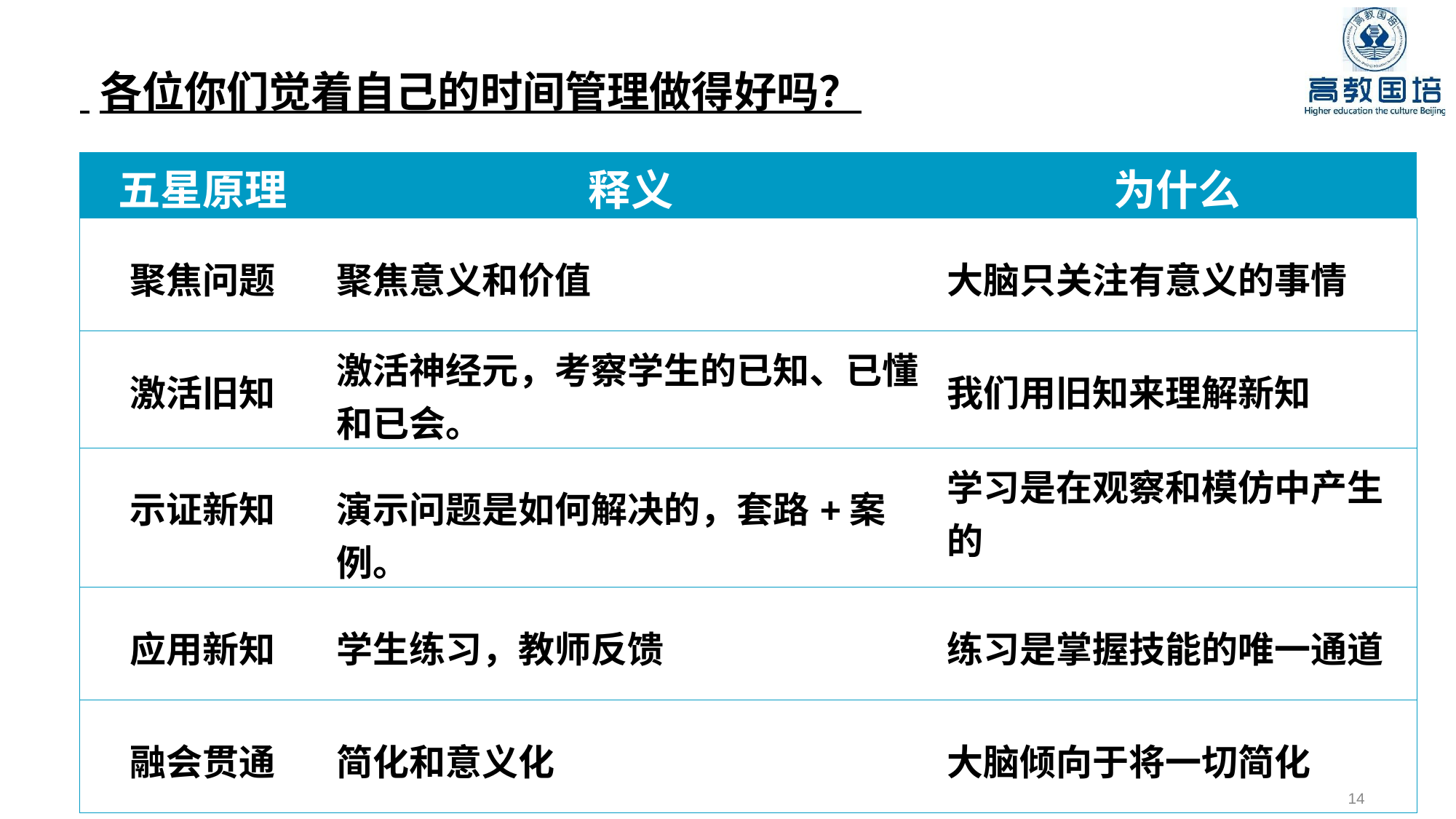

# 各位你们觉着自己的时间管理做得好吗？
| 五星原理 | 释义 | 为什么 |
| --- | --- | --- |
| 聚焦问题 | 聚焦意义和价值 | 大脑只关注有意义的事情 |
| 激活旧知 | 激活神经元，考察学生的已知、已懂 和已会。 | 我们用旧知来理解新知 |
| 示证新知 | 演示问题是如何解决的，套路+案例。 | 学习是在观察和模仿中产生 的 |
| 应用新知 | 学生练习，教师反馈 | 练习是掌握技能的唯一通道 |
| 融会贯通 | 简化和意义化 | 大脑倾向于将一切简化 14 |